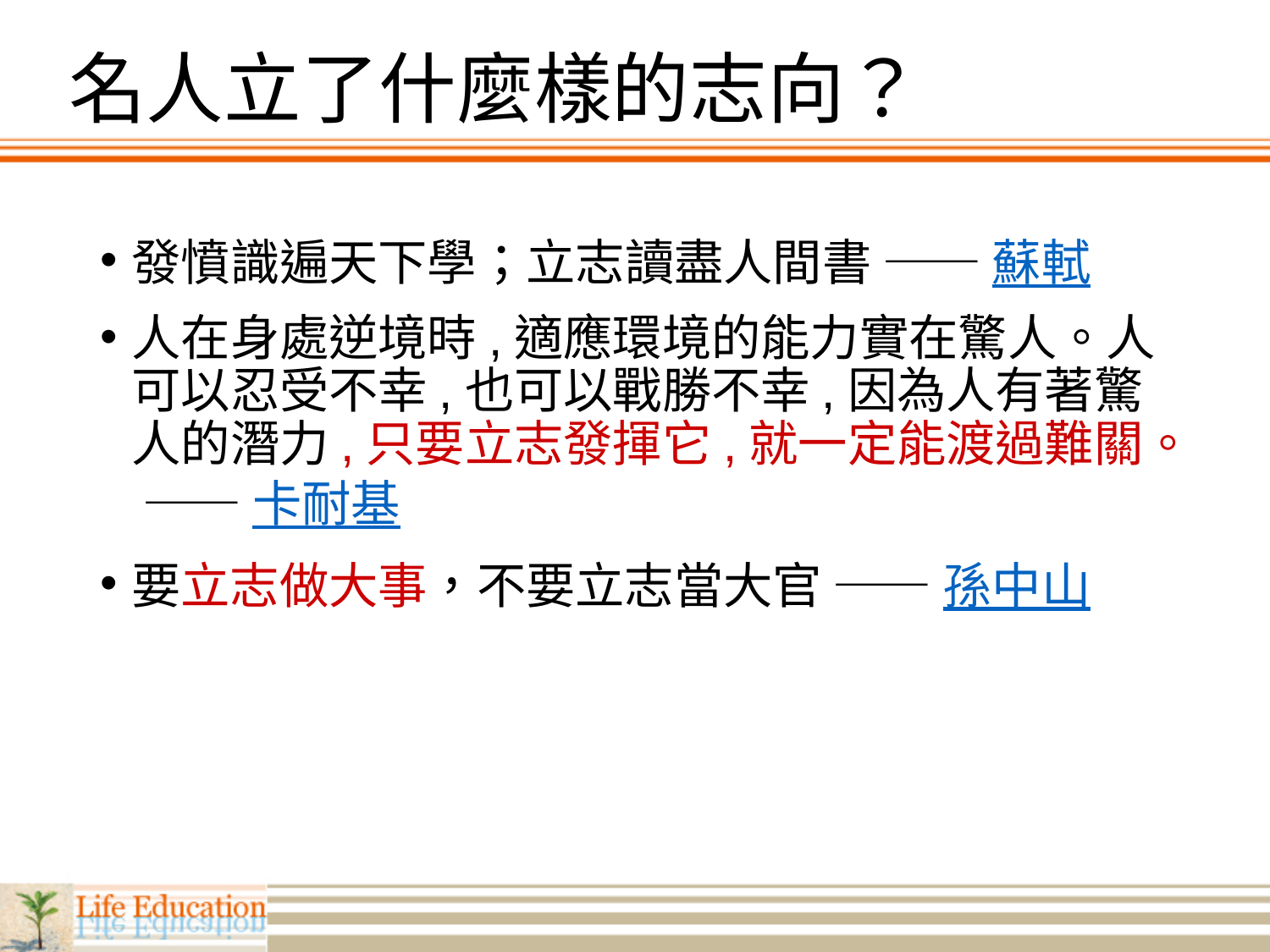

# 名人立了什麼樣的志向？
發憤識遍天下學；立志讀盡人間書 —— 蘇軾
人在身處逆境時,適應環境的能力實在驚人。人可以忍受不幸,也可以戰勝不幸,因為人有著驚人的潛力,只要立志發揮它,就一定能渡過難關。 —— 卡耐基
要立志做大事，不要立志當大官 —— 孫中山